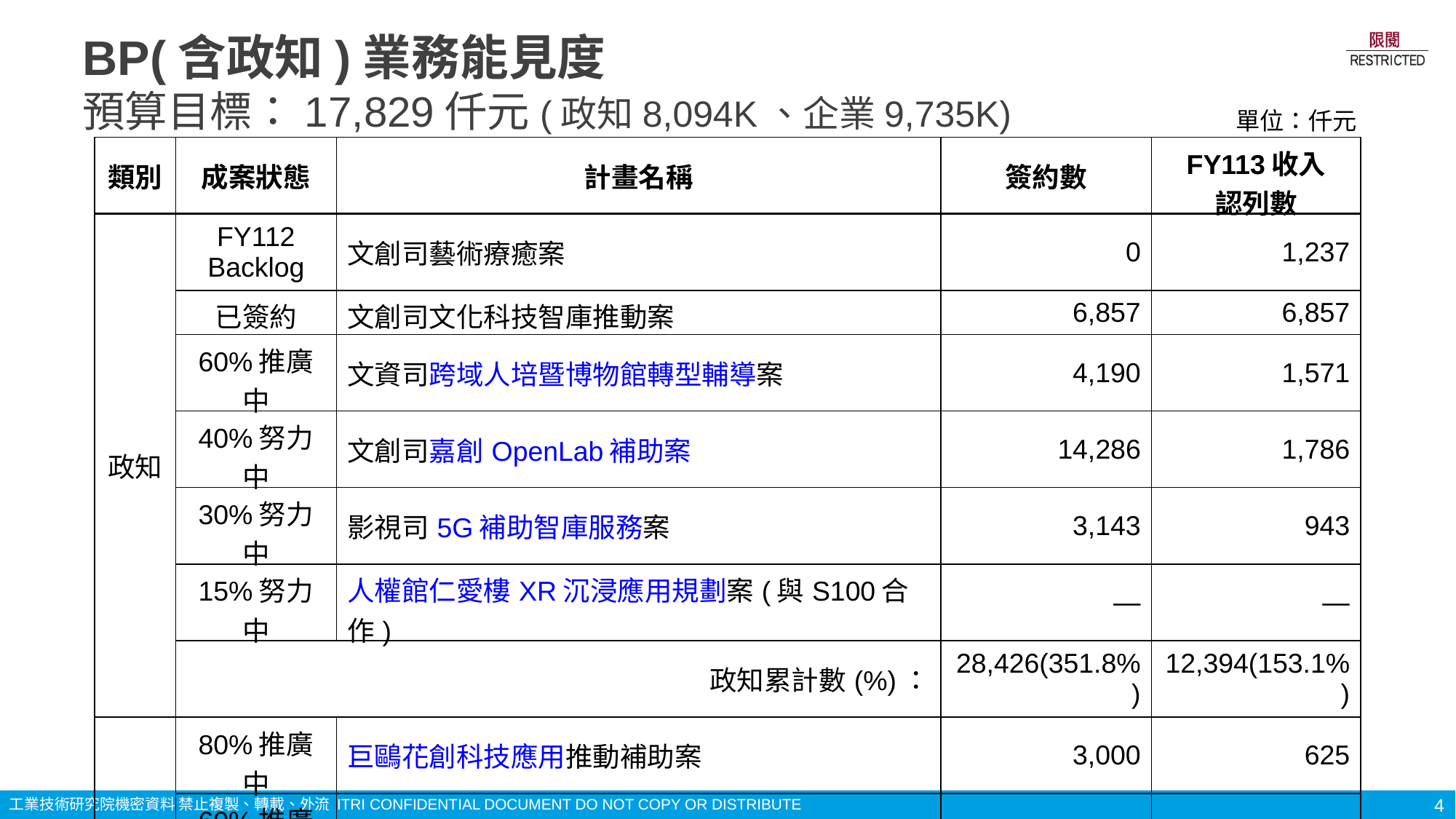

# BP(含政知)業務能見度 預算目標：17,829仟元(政知8,094K、企業9,735K)
單位：仟元
| 類別 | 成案狀態 | 計畫名稱 | 簽約數 | FY113收入 認列數 |
| --- | --- | --- | --- | --- |
| 政知 | FY112 Backlog | 文創司藝術療癒案 | 0 | 1,237 |
| 政知 | 已簽約 | 文創司文化科技智庫推動案 | 6,857 | 6,857 |
|  | 60%推廣中 | 文資司跨域人培暨博物館轉型輔導案 | 4,190 | 1,571 |
|  | 40%努力中 | 文創司嘉創OpenLab補助案 | 14,286 | 1,786 |
|  | 30%努力中 | 影視司5G補助智庫服務案 | 3,143 | 943 |
|  | 15%努力中 | 人權館仁愛樓XR沉浸應用規劃案(與S100合作) | — | — |
| 政知 | 政知累計數(%)： |  | 28,426(351.8%) | 12,394(153.1%) |
| 企業 | 80%推廣中 | 巨鷗花創科技應用推動補助案 | 3,000 | 625 |
| 企業 | 60%推廣中 | HTC沉浸式互動系統開發技術與專案顧問服務案 | 1,905 | 238 |
|  | 15%努力中 | 佐臻多人走動式VR補助案(與S300合作) | — | — |
|  | 企業累計數(%)： |  | 4,905(50.4%) | 863(8.9%) |
| 總累計數(%)： |  | 累計數(%)： | 33,331(186.9%) | 13,257(74.4%) |

4